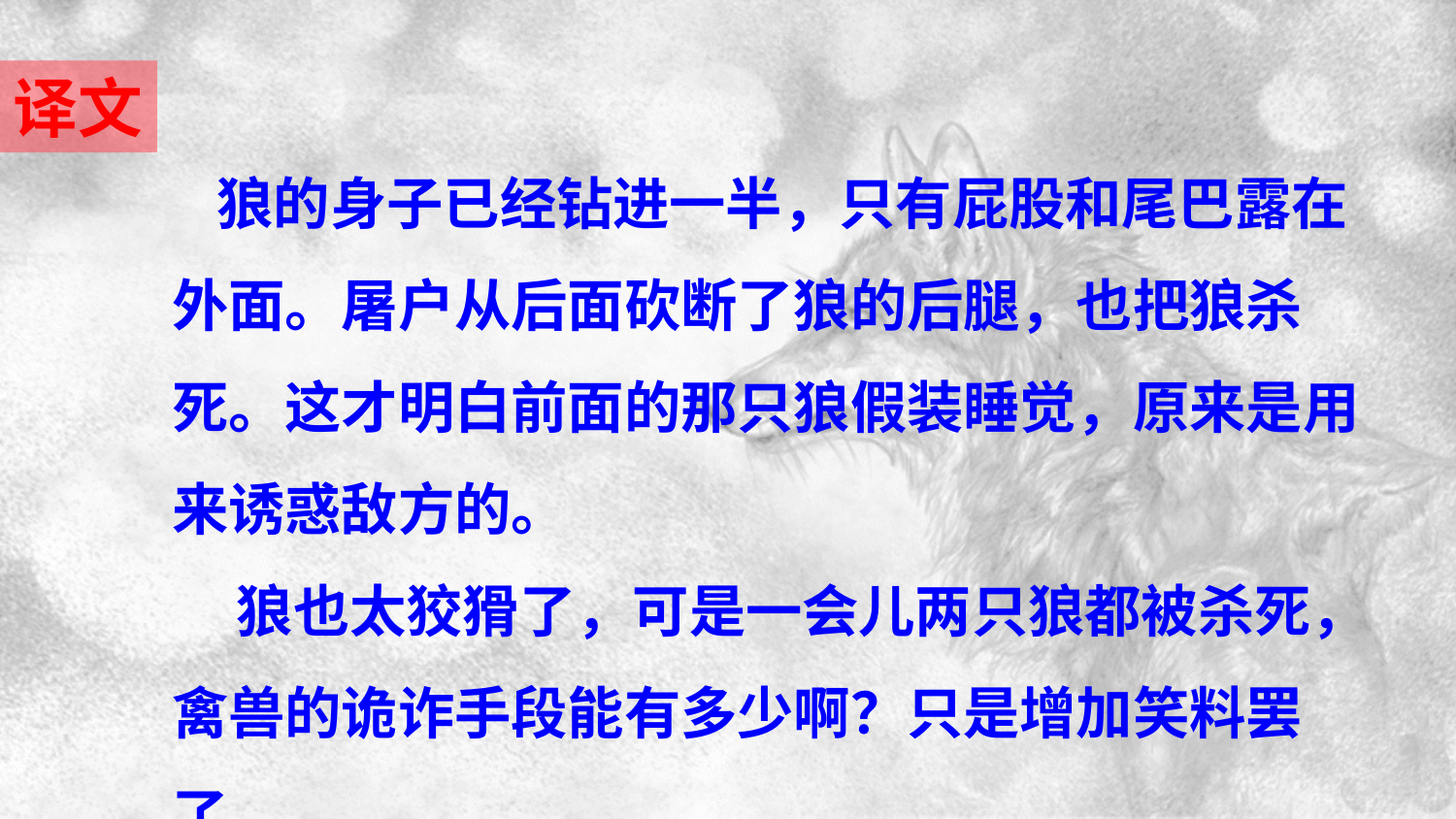

译文
    狼的身子已经钻进一半，只有屁股和尾巴露在外面。屠户从后面砍断了狼的后腿，也把狼杀死。这才明白前面的那只狼假装睡觉，原来是用来诱惑敌方的。
    狼也太狡猾了，可是一会儿两只狼都被杀死，禽兽的诡诈手段能有多少啊？只是增加笑料罢了。